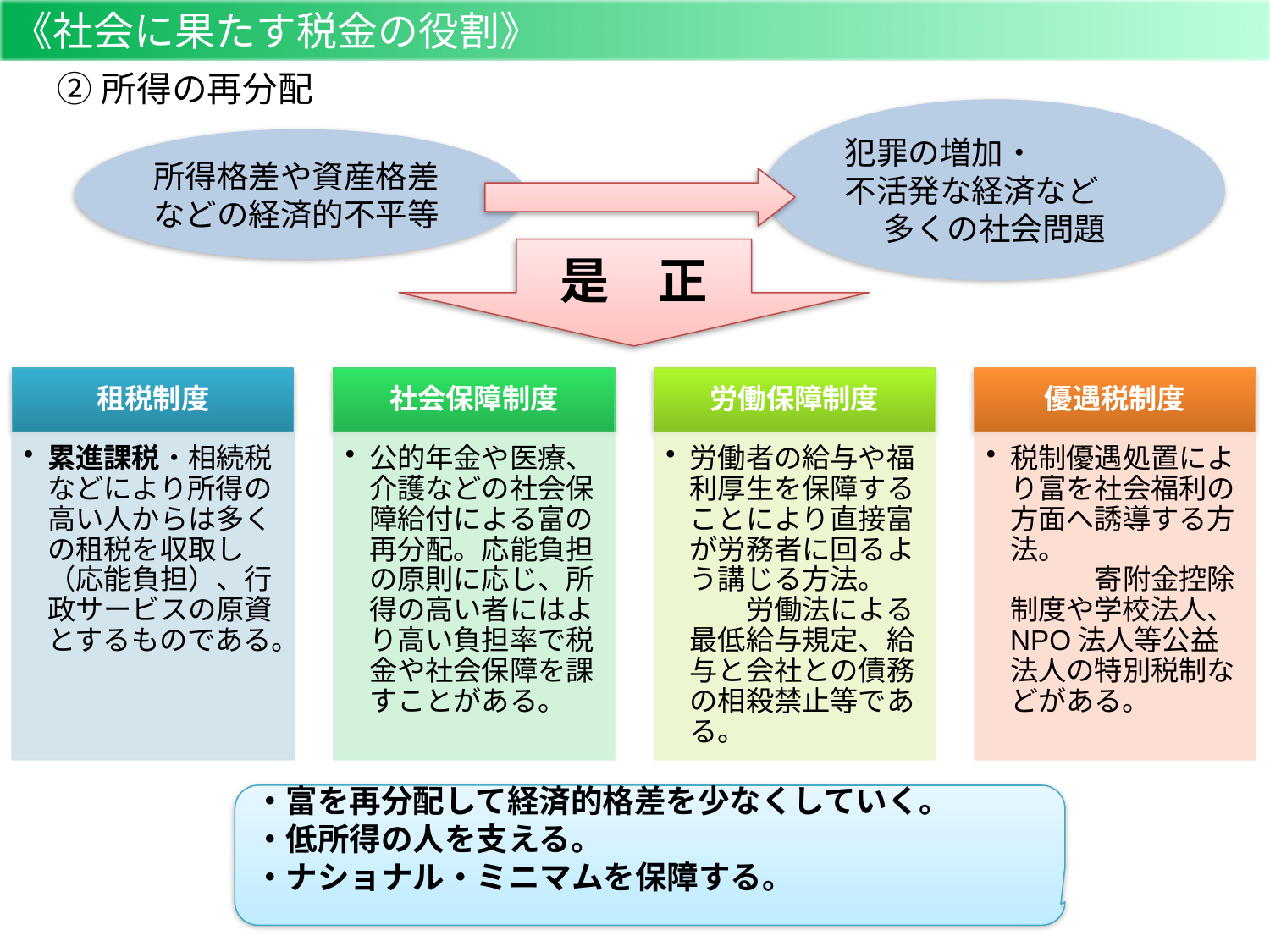

《社会に果たす税金の役割》
②所得の再分配
犯罪の増加・
不活発な経済など
多くの社会問題
所得格差や資産格差などの経済的不平等

是　正
租税制度
累進課税・相続税などにより所得の高い人からは多くの租税を収取し（応能負担）、行政サービスの原資とするものである。
社会保障制度
公的年金や医療、介護などの社会保障給付による富の再分配。応能負担の原則に応じ、所得の高い者にはより高い負担率で税金や社会保障を課すことがある。
労働保障制度
労働者の給与や福利厚生を保障することにより直接富が労務者に回るよう講じる方法。　　　労働法による最低給与規定、給与と会社との債務の相殺禁止等である。
優遇税制度
税制優遇処置により富を社会福利の方面へ誘導する方法。　　　　　　　　　寄附金控除制度や学校法人、NPO法人等公益法人の特別税制などがある。
・富を再分配して経済的格差を少なくしていく。
・低所得の人を支える。
・ナショナル・ミニマムを保障する。